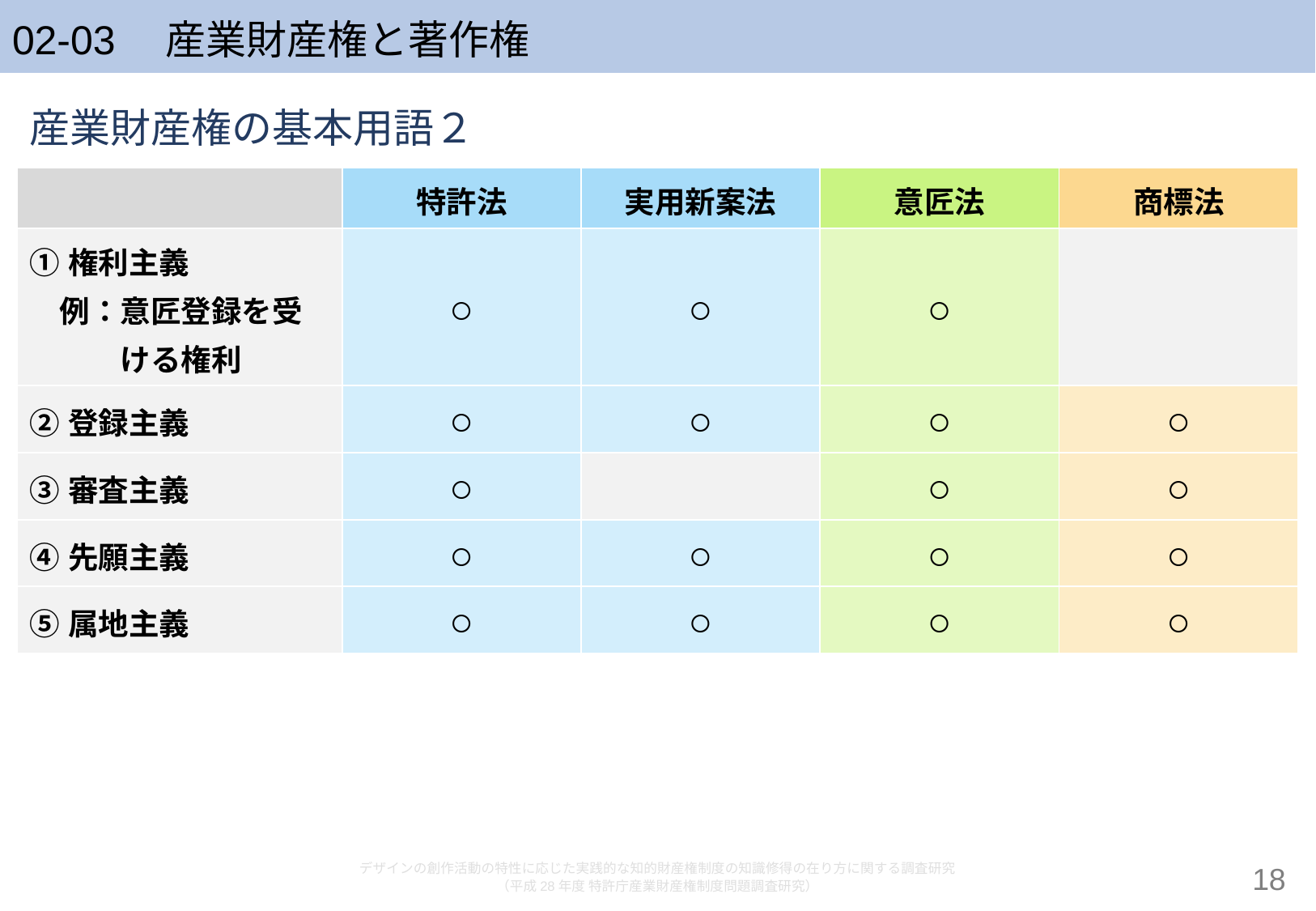

# 02-03　産業財産権と著作権
産業財産権の基本用語２
|  | 特許法 | 実用新案法 | 意匠法 | 商標法 |
| --- | --- | --- | --- | --- |
| ①権利主義 　例：意匠登録を受 　　　ける権利 | ○ | ○ | ○ |  |
| ②登録主義 | ○ | ○ | ○ | ○ |
| ③審査主義 | ○ |  | ○ | ○ |
| ④先願主義 | ○ | ○ | ○ | ○ |
| ⑤属地主義 | ○ | ○ | ○ | ○ |
デザインの創作活動の特性に応じた実践的な知的財産権制度の知識修得の在り方に関する調査研究
（平成28年度 特許庁産業財産権制度問題調査研究）
18